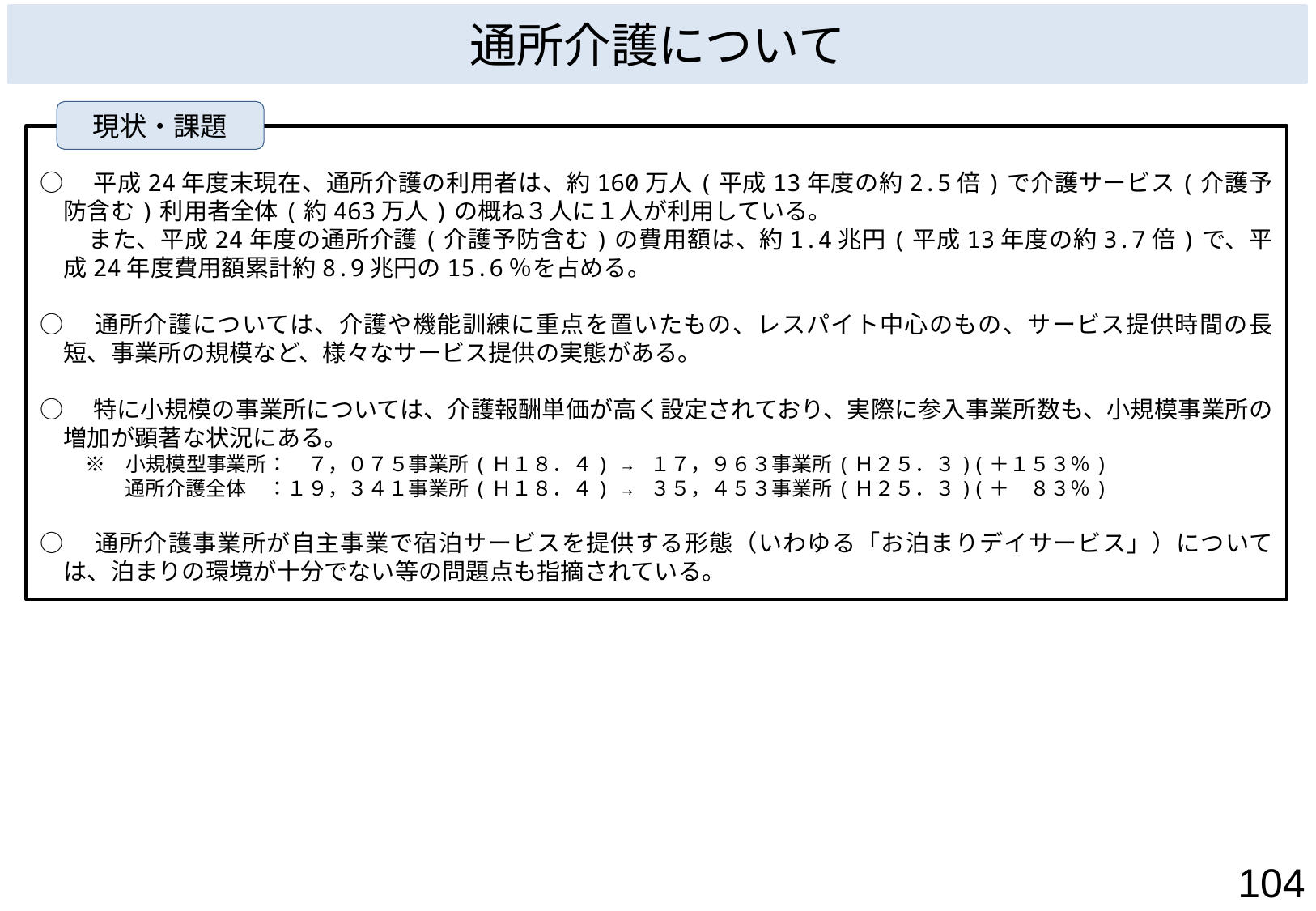

通所介護について
現状・課題

○　平成24年度末現在、通所介護の利用者は、約160万人(平成13年度の約2.5倍)で介護サービス(介護予防含む)利用者全体(約463万人)の概ね３人に１人が利用している。
　　また、平成24年度の通所介護(介護予防含む)の費用額は、約1.4兆円(平成13年度の約3.7倍)で、平成24年度費用額累計約8.9兆円の15.6％を占める。

○　通所介護については、介護や機能訓練に重点を置いたもの、レスパイト中心のもの、サービス提供時間の長短、事業所の規模など、様々なサービス提供の実態がある。

○　特に小規模の事業所については、介護報酬単価が高く設定されており、実際に参入事業所数も、小規模事業所の増加が顕著な状況にある。
　　 ※　小規模型事業所：　７，０７５事業所(Ｈ１８．４) → １７，９６３事業所(Ｈ２５．３)(＋１５３％)
　　 　　通所介護全体　：１９，３４１事業所(Ｈ１８．４) → ３５，４５３事業所(Ｈ２５．３)(＋　８３％)

○　通所介護事業所が自主事業で宿泊サービスを提供する形態（いわゆる「お泊まりデイサービス」）については、泊まりの環境が十分でない等の問題点も指摘されている。
104